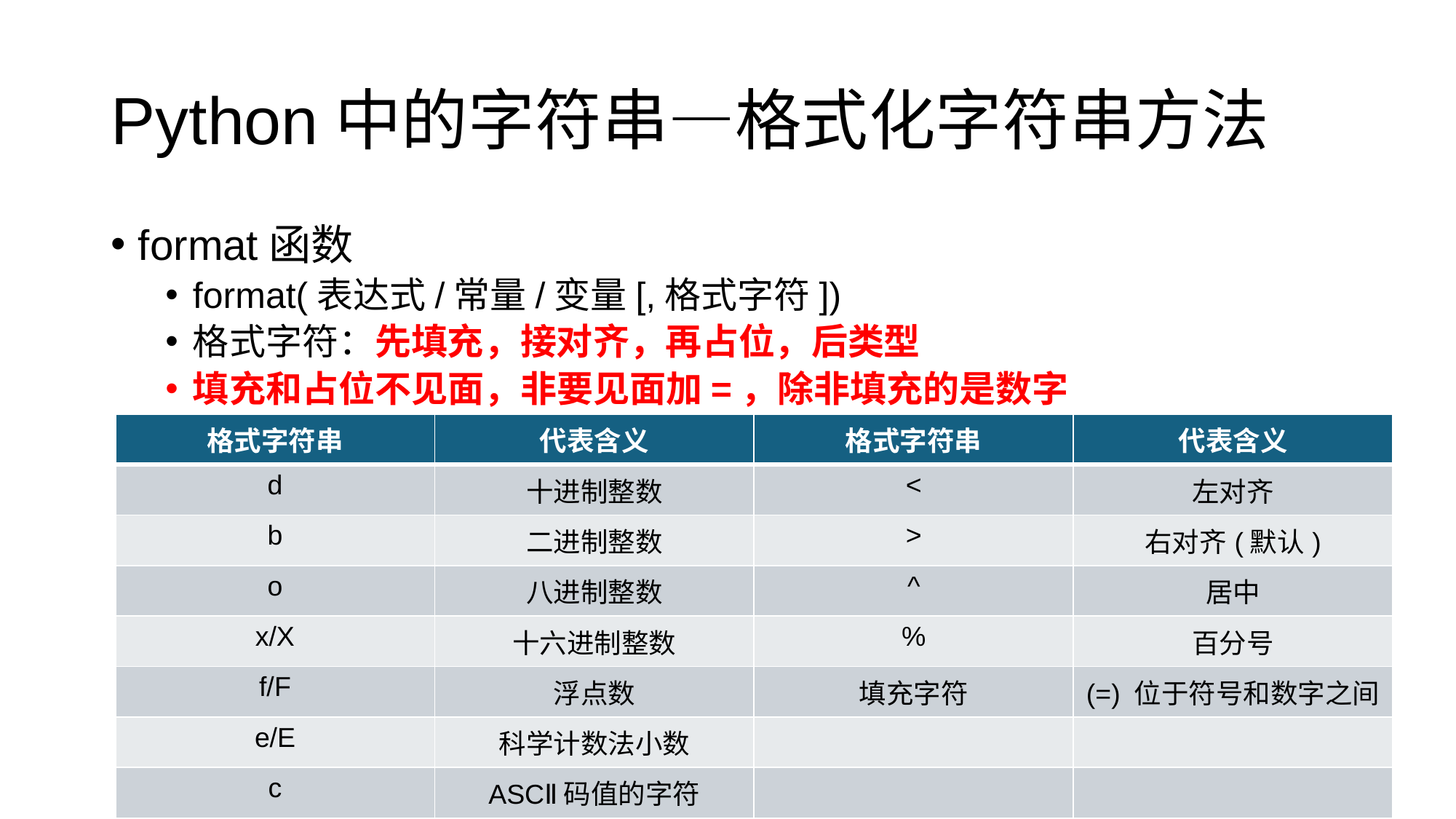

# Python中的字符串—格式化字符串方法
format函数
format(表达式/常量/变量[,格式字符])
格式字符：先填充，接对齐，再占位，后类型
填充和占位不见面，非要见面加=，除非填充的是数字

| 格式字符串 | 代表含义 | 格式字符串 | 代表含义 |
| --- | --- | --- | --- |
| d | 十进制整数 | < | 左对齐 |
| b | 二进制整数 | > | 右对齐(默认) |
| o | 八进制整数 | ^ | 居中 |
| x/X | 十六进制整数 | % | 百分号 |
| f/F | 浮点数 | 填充字符 | (=) 位于符号和数字之间 |
| e/E | 科学计数法小数 |  |  |
| c | ASCⅡ码值的字符 |  |  |